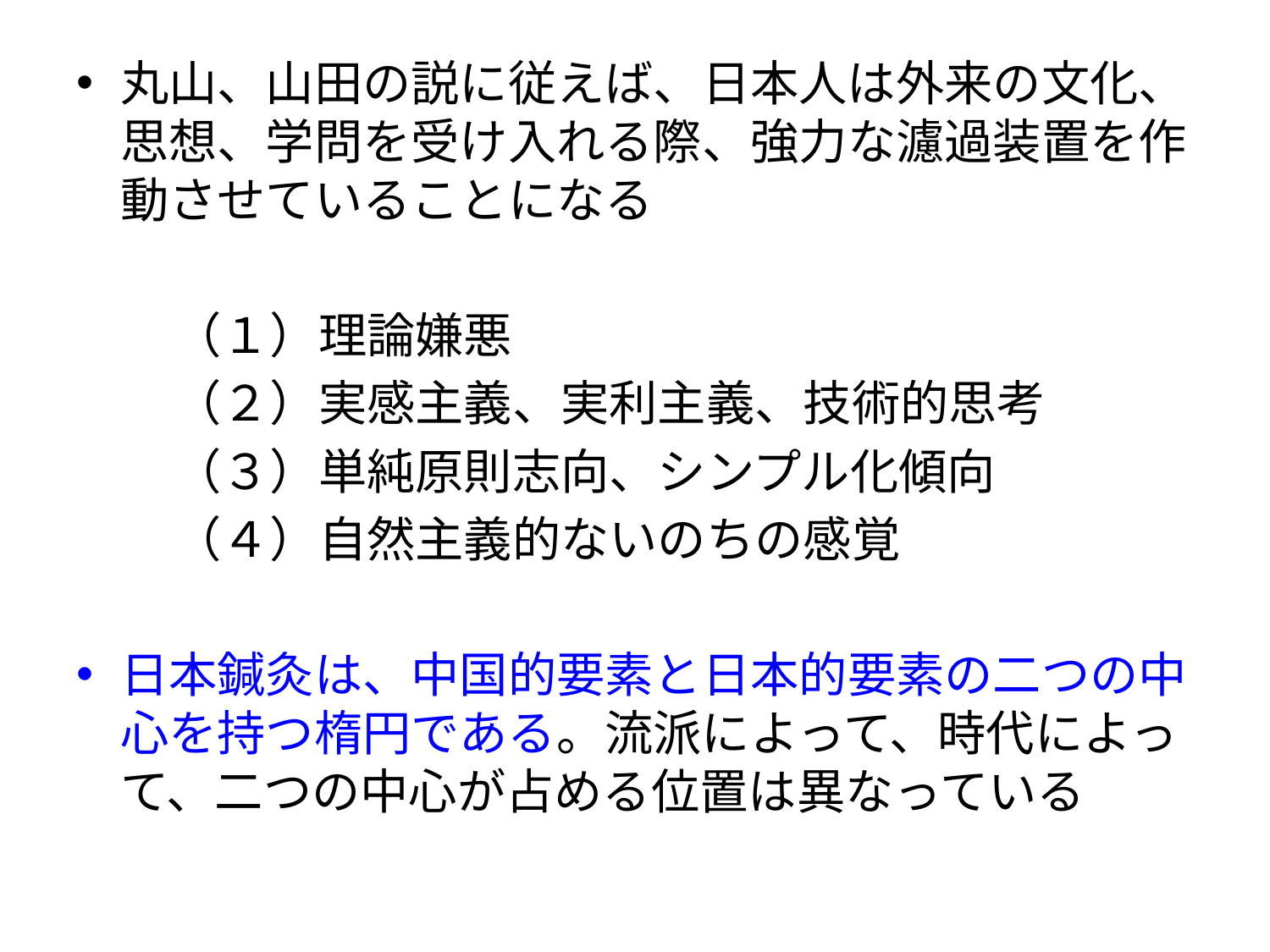

丸山、山田の説に従えば、日本人は外来の文化、思想、学問を受け入れる際、強力な濾過装置を作動させていることになる

　　（１）理論嫌悪
　　（２）実感主義、実利主義、技術的思考
　　（３）単純原則志向、シンプル化傾向
　　（４）自然主義的ないのちの感覚

日本鍼灸は、中国的要素と日本的要素の二つの中心を持つ楕円である。流派によって、時代によって、二つの中心が占める位置は異なっている